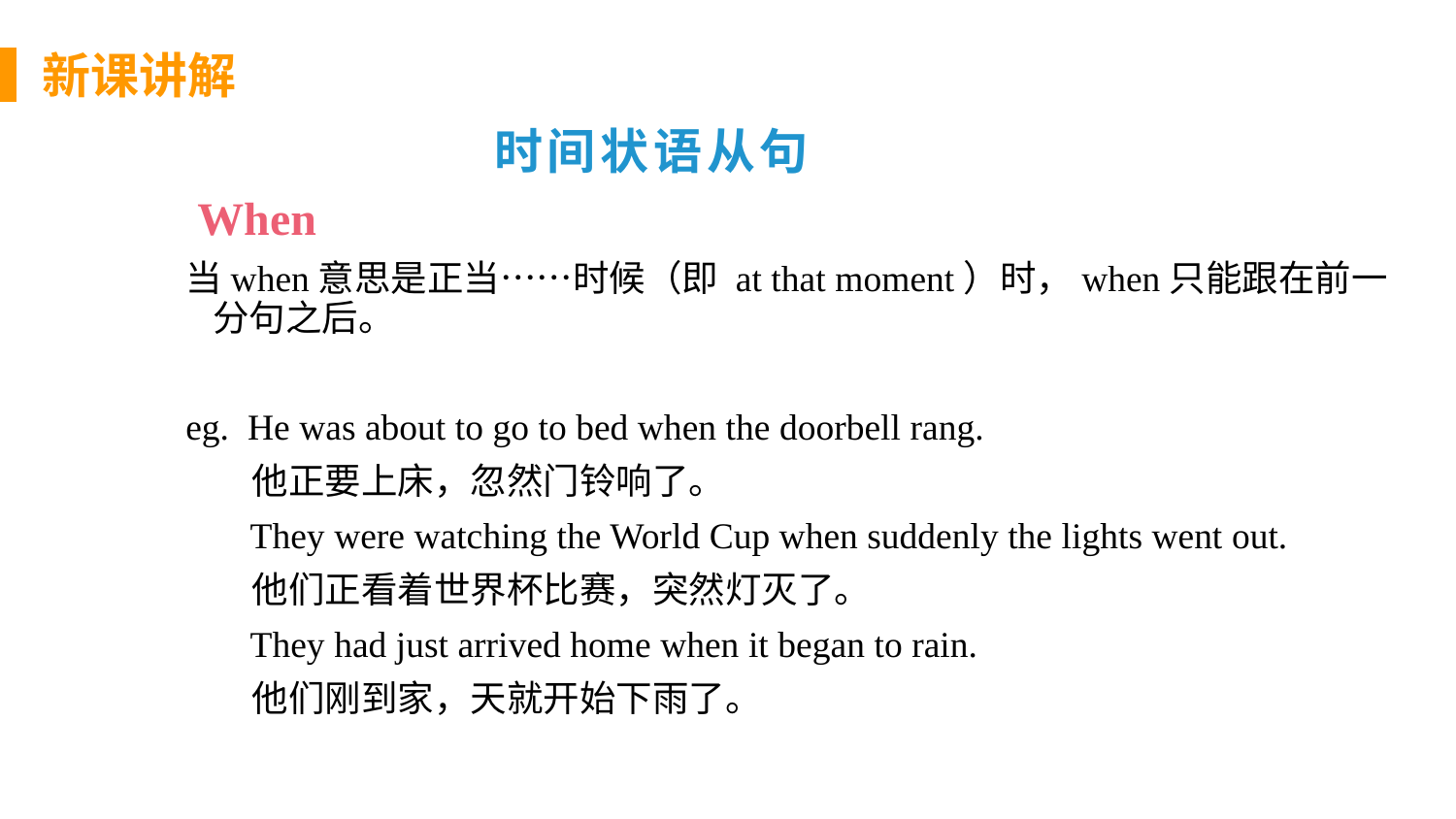

新课讲解

# 时间状语从句
 When
当when意思是正当……时候（即 at that moment）时，when只能跟在前一分句之后。

eg.  He was about to go to bed when the doorbell rang.
       他正要上床，忽然门铃响了。
       They were watching the World Cup when suddenly the lights went out.
       他们正看着世界杯比赛，突然灯灭了。
       They had just arrived home when it began to rain.
       他们刚到家，天就开始下雨了。